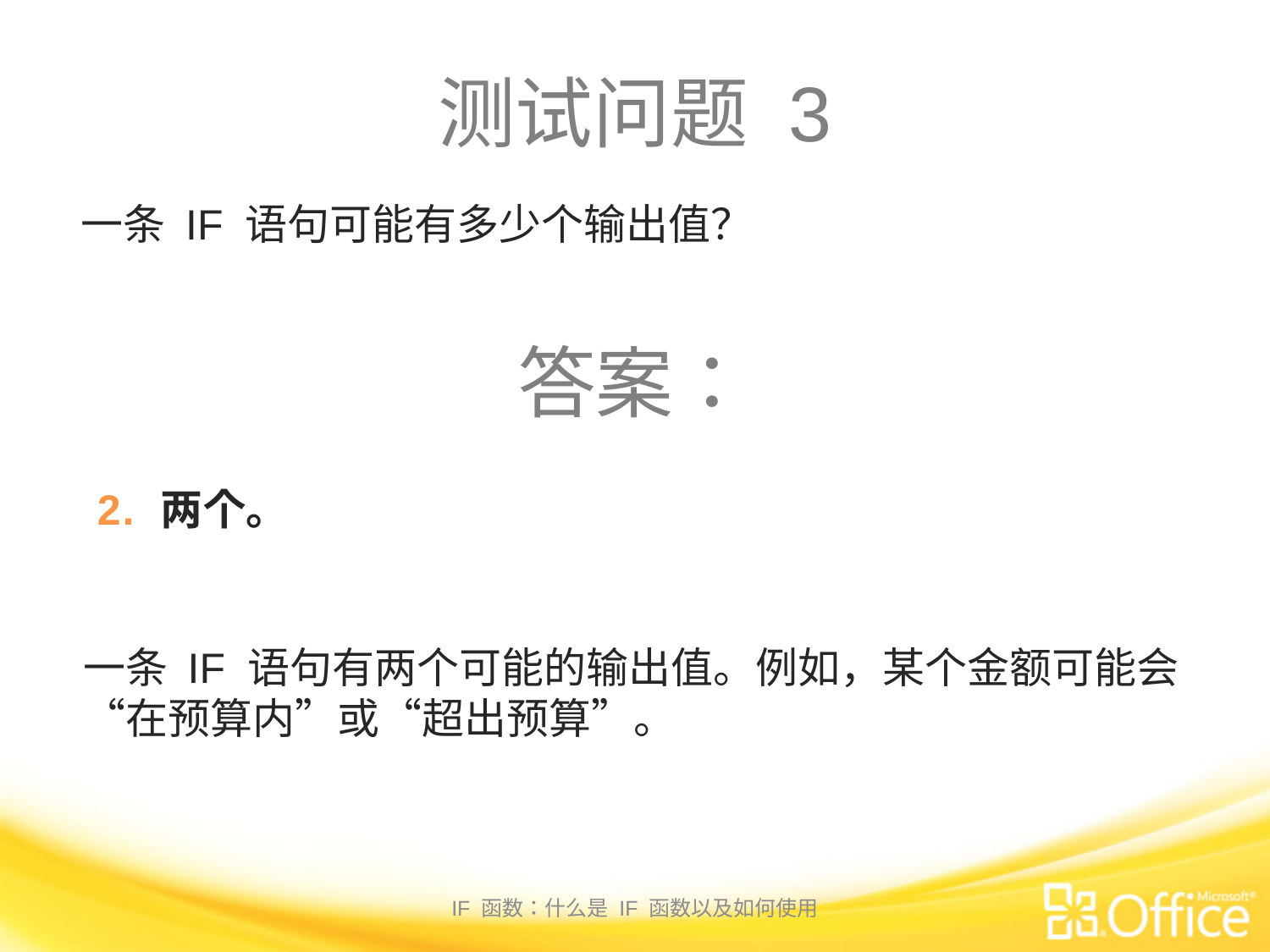

# 测试问题 3
一条 IF 语句可能有多少个输出值？
答案：
两个。
一条 IF 语句有两个可能的输出值。例如，某个金额可能会“在预算内”或“超出预算”。
IF 函数：什么是 IF 函数以及如何使用